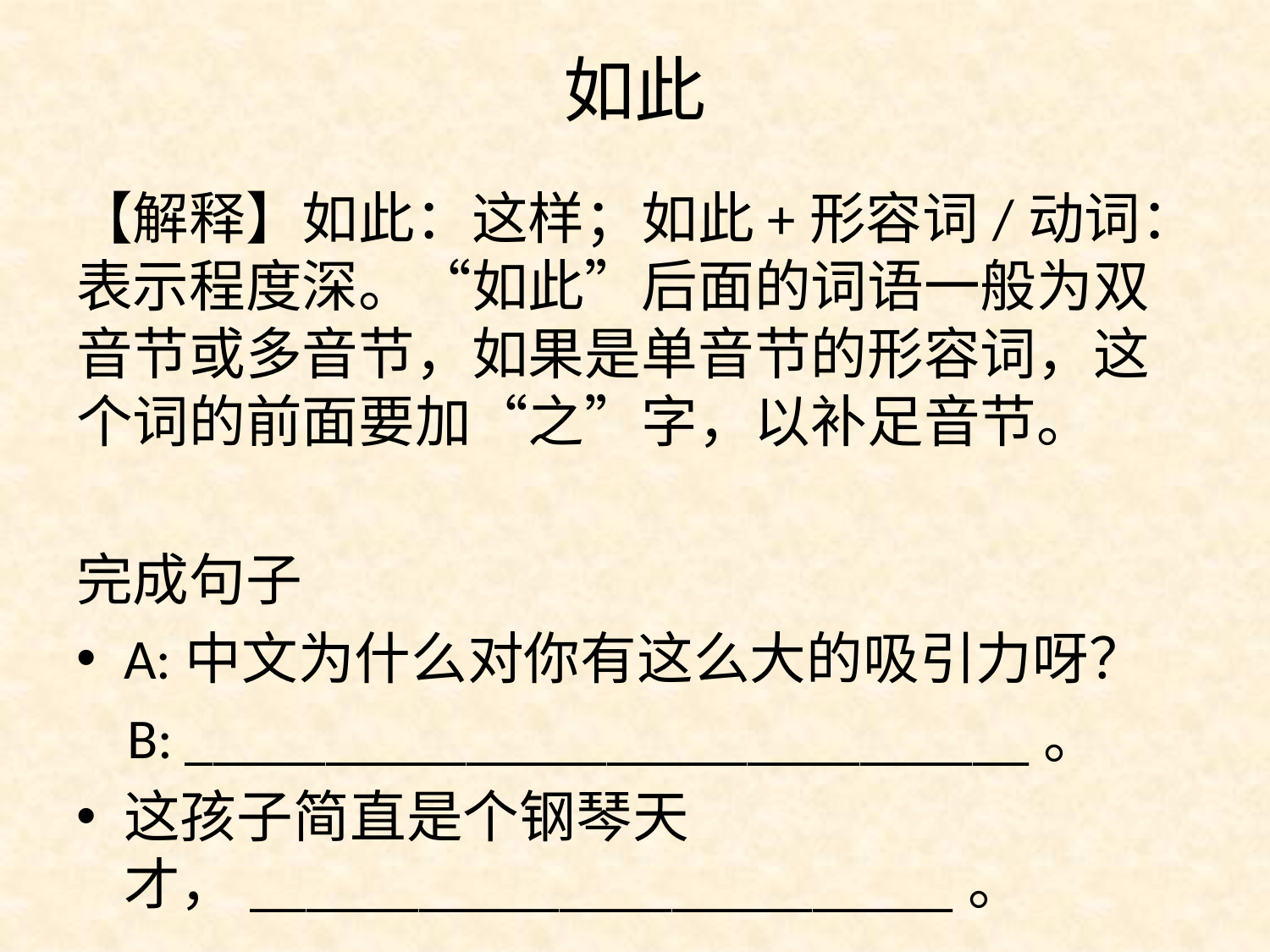

# 如此
【解释】如此：这样；如此+形容词/动词：表示程度深。“如此”后面的词语一般为双音节或多音节，如果是单音节的形容词，这个词的前面要加“之”字，以补足音节。

完成句子
A:中文为什么对你有这么大的吸引力呀？
    B: ______________________________。
这孩子简直是个钢琴天才，_________________________。